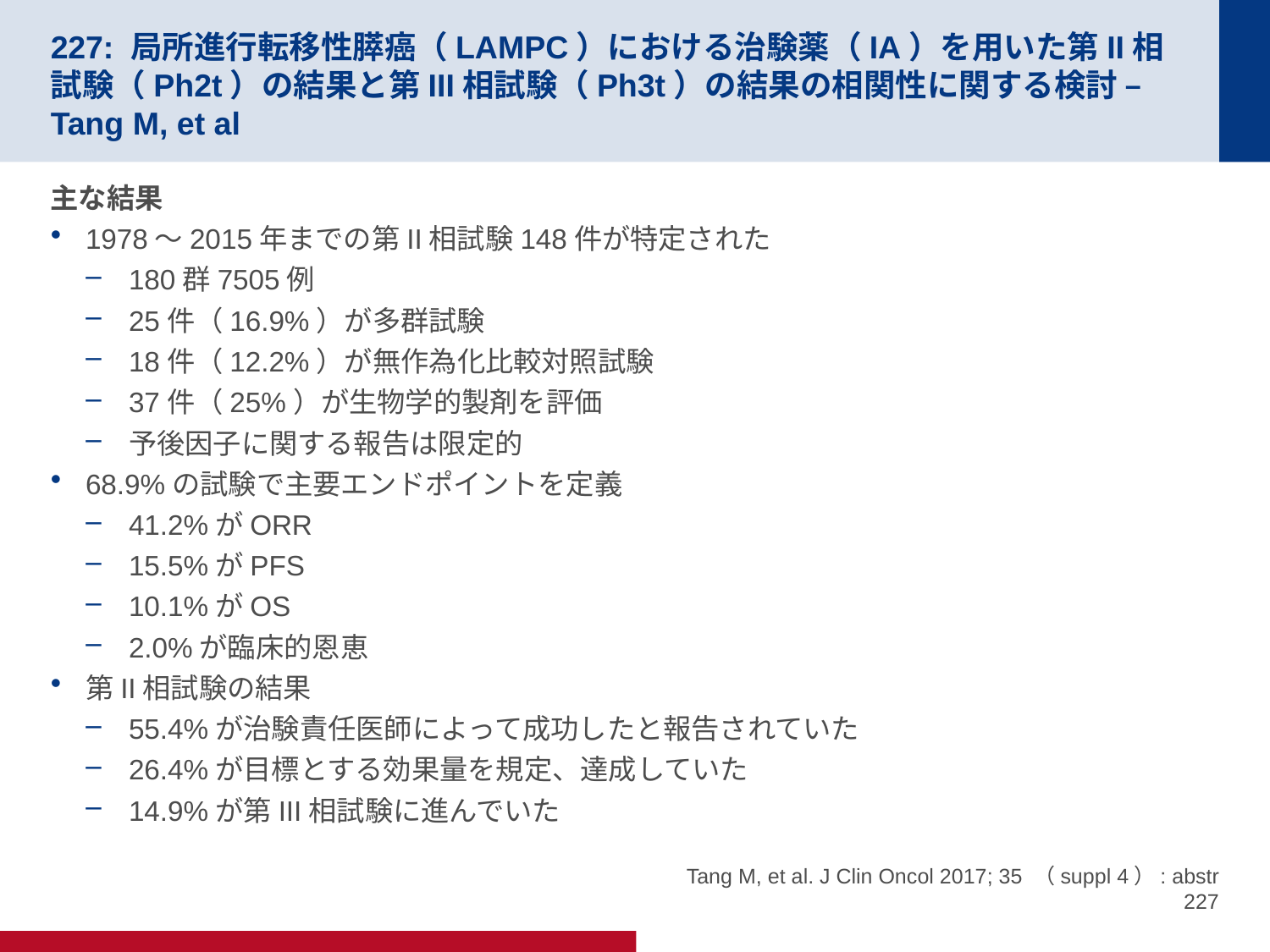

# 227: 局所進行転移性膵癌（LAMPC）における治験薬（IA）を用いた第II相試験（Ph2t）の結果と第III相試験（Ph3t）の結果の相関性に関する検討 – Tang M, et al
主な結果
1978～2015年までの第II相試験148件が特定された
180群7505例
25件（16.9%）が多群試験
18件（12.2%）が無作為化比較対照試験
37件（25%）が生物学的製剤を評価
予後因子に関する報告は限定的
68.9%の試験で主要エンドポイントを定義
41.2%がORR
15.5%がPFS
10.1%がOS
2.0%が臨床的恩恵
第II相試験の結果
55.4%が治験責任医師によって成功したと報告されていた
26.4%が目標とする効果量を規定、達成していた
14.9%が第III相試験に進んでいた
Tang M, et al. J Clin Oncol 2017; 35 （suppl 4）: abstr 227